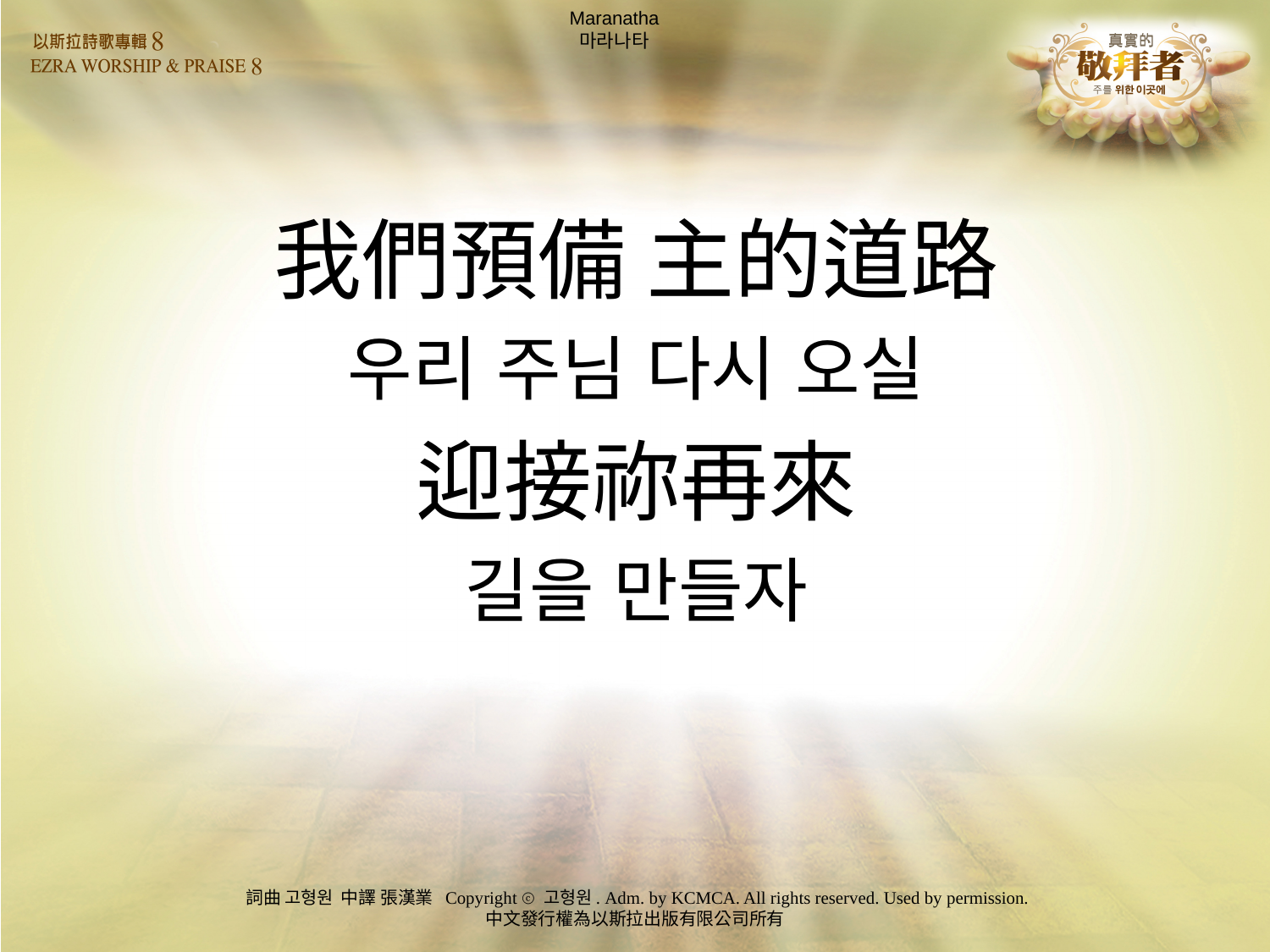

# Maranatha 마라나타
我們預備 主的道路
우리 주님 다시 오실
迎接祢再來
길을 만들자
詞曲 고형원  中譯 張漢業  Copyright ⓒ 고형원. Adm. by KCMCA. All rights reserved. Used by permission.
中文發行權為以斯拉出版有限公司所有